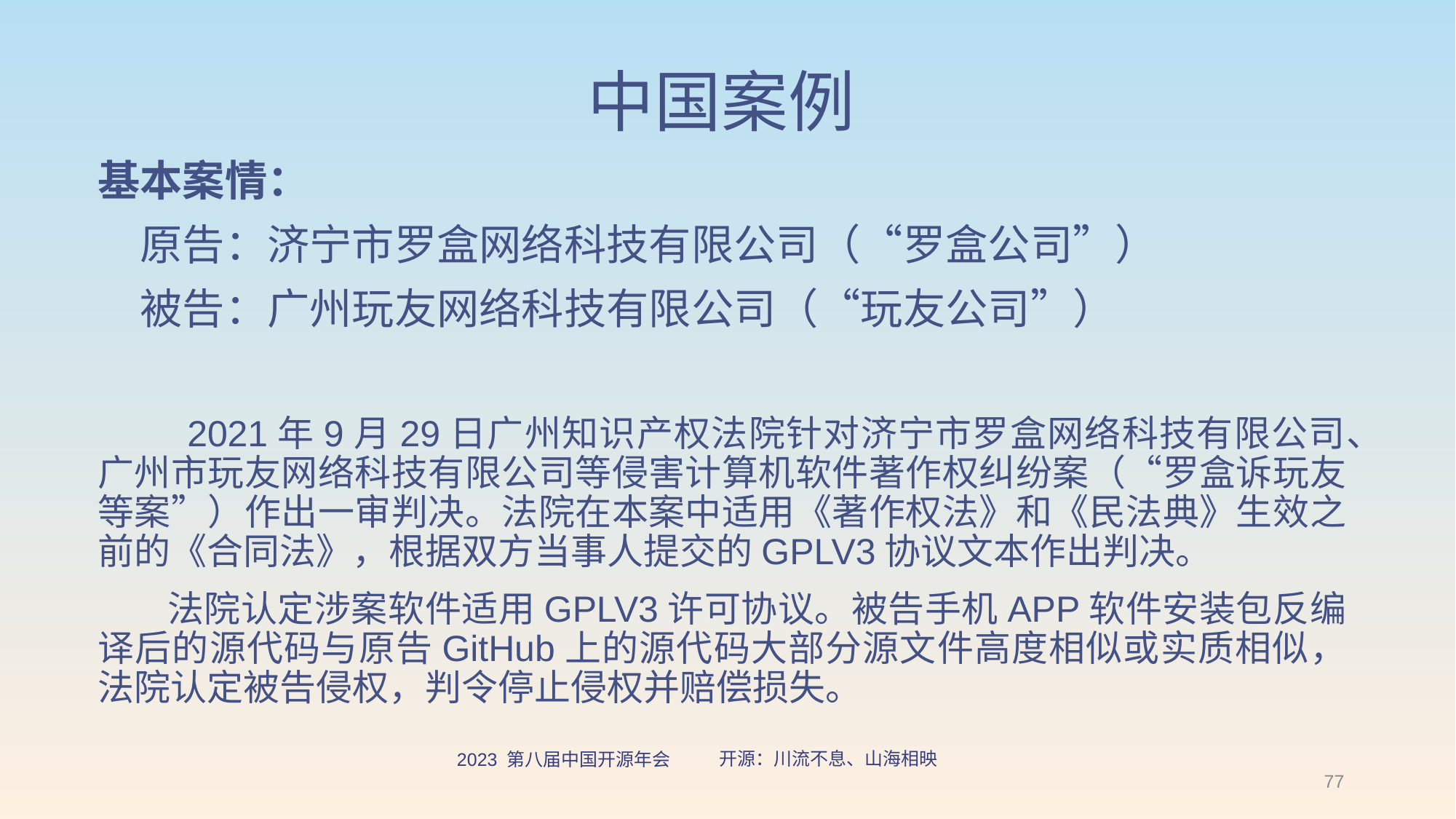

# 中国案例
基本案情：
原告：济宁市罗盒网络科技有限公司（“罗盒公司”）
被告：广州玩友网络科技有限公司（“玩友公司”）

        2021年9月29日广州知识产权法院针对济宁市罗盒网络科技有限公司、广州市玩友网络科技有限公司等侵害计算机软件著作权纠纷案（“罗盒诉玩友等案”）作出一审判决。法院在本案中适用《著作权法》和《民法典》生效之前的《合同法》，根据双方当事人提交的GPLV3协议文本作出判决。
       法院认定涉案软件适用GPLV3许可协议。被告手机APP软件安装包反编译后的源代码与原告GitHub上的源代码大部分源文件高度相似或实质相似，法院认定被告侵权，判令停止侵权并赔偿损失。
77